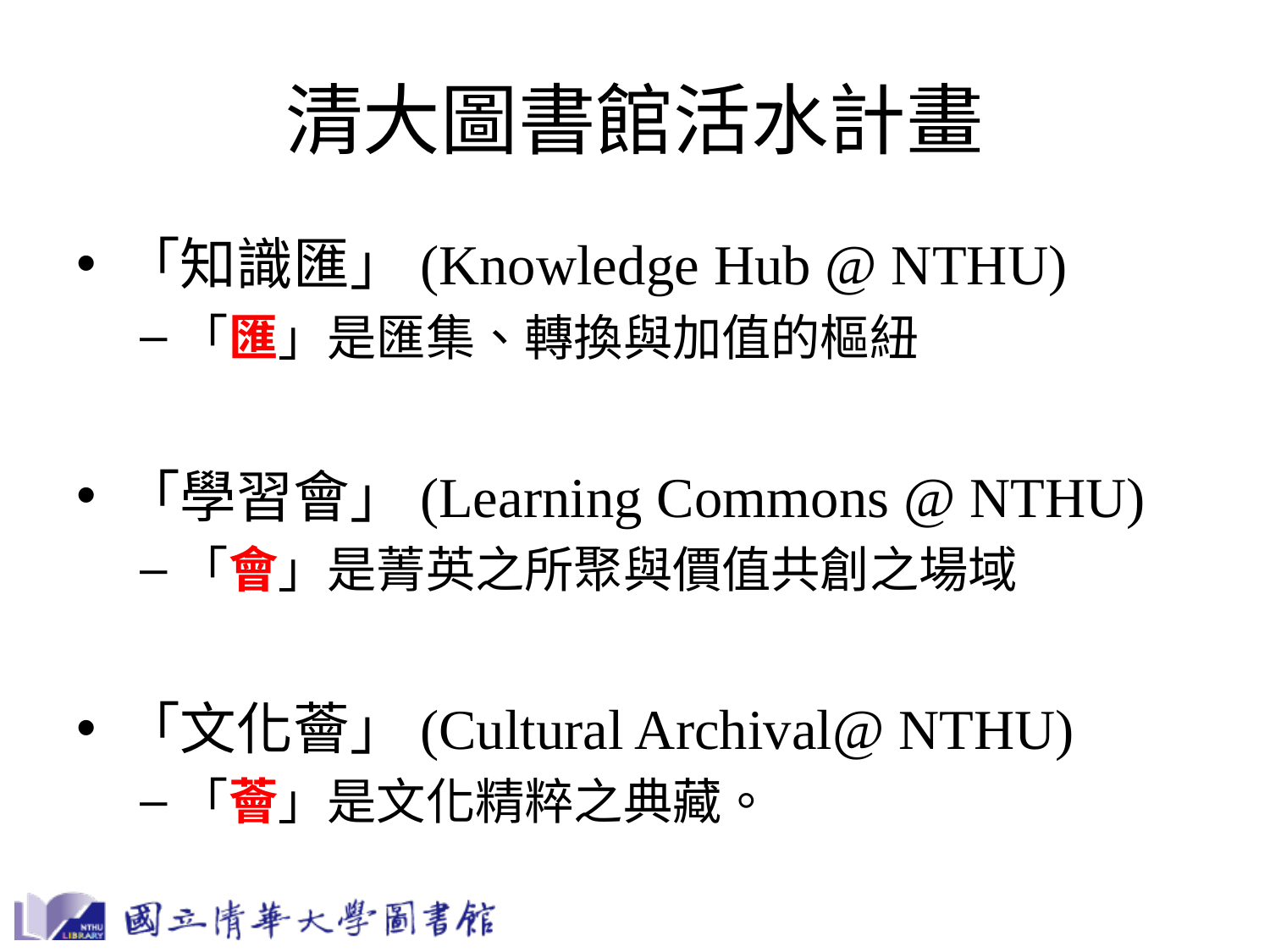

# 清大圖書館活水計畫
「知識匯」(Knowledge Hub @ NTHU)
「匯」是匯集、轉換與加值的樞紐

「學習會」(Learning Commons @ NTHU)
「會」是菁英之所聚與價值共創之場域

「文化薈」(Cultural Archival@ NTHU)
「薈」是文化精粹之典藏。